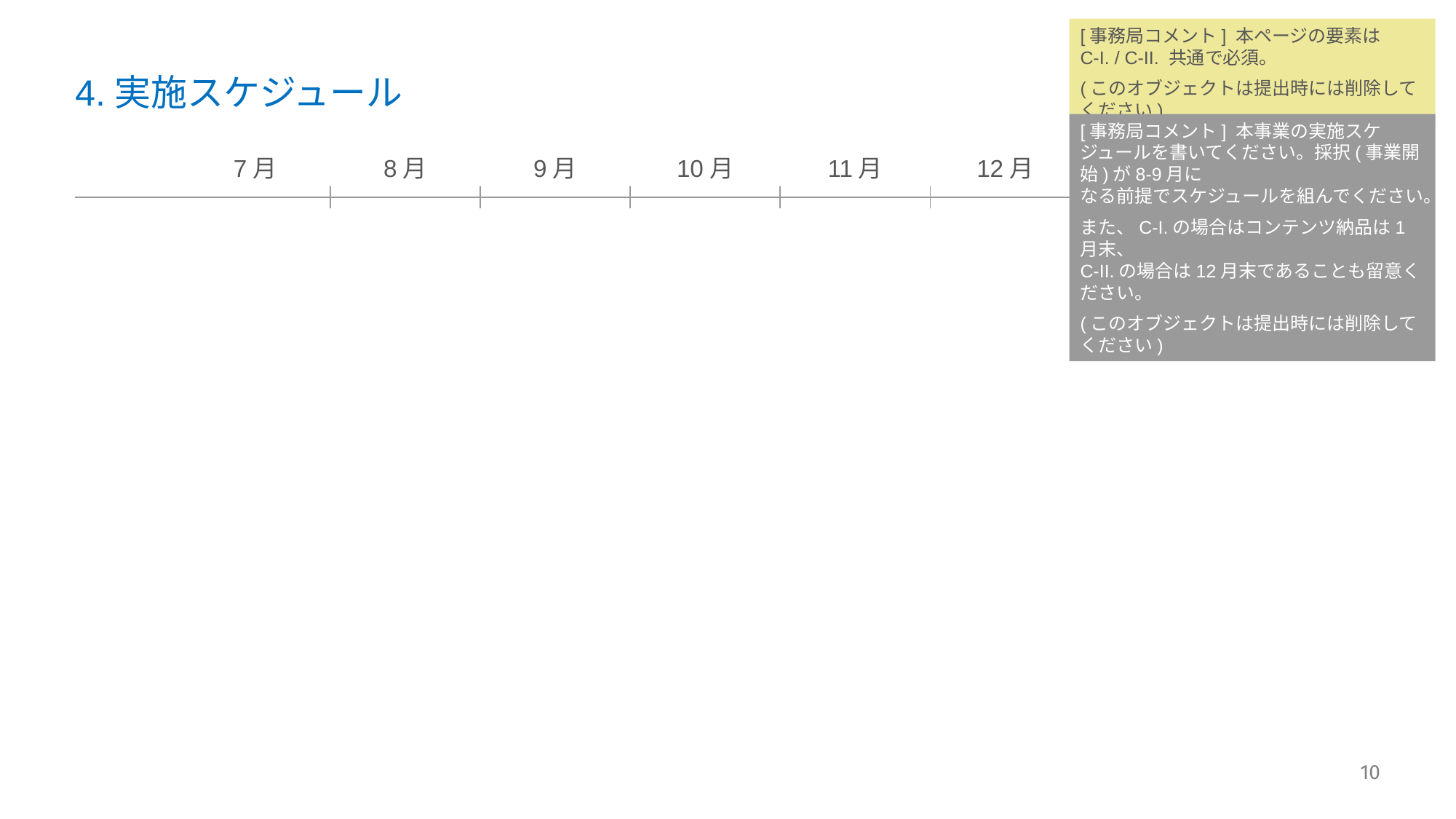

[事務局コメント] 本ページの要素は
C-I. / C-II. 共通で必須。
(このオブジェクトは提出時には削除してください)
# 4.実施スケジュール
[事務局コメント] 本事業の実施スケジュールを書いてください。採択(事業開始)が8-9月に
なる前提でスケジュールを組んでください。
また、C-I.の場合はコンテンツ納品は1月末、
C-II.の場合は12月末であることも留意ください。
(このオブジェクトは提出時には削除してください)
7月
8月
9月
10月
11月
12月
1月
2月